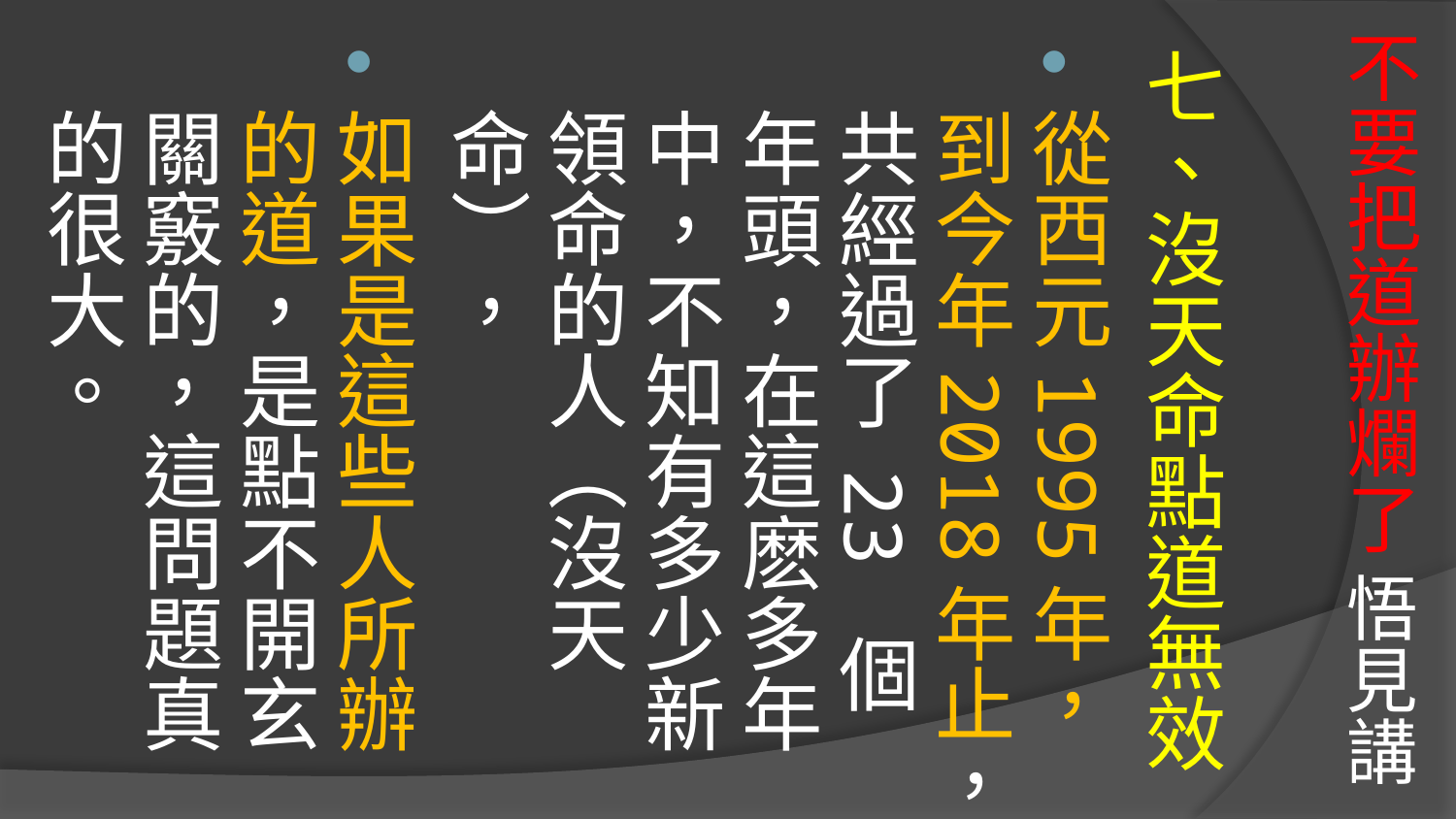

# 不要把道辦爛了 悟見講
七、沒天命點道無效
從西元1995年，到今年2018年止，共經過了 23 個年頭，在這麽多年中，不知有多少新領命的人（沒天命），
如果是這些人所辦的道，是點不開玄關竅的，這問題真的很大。